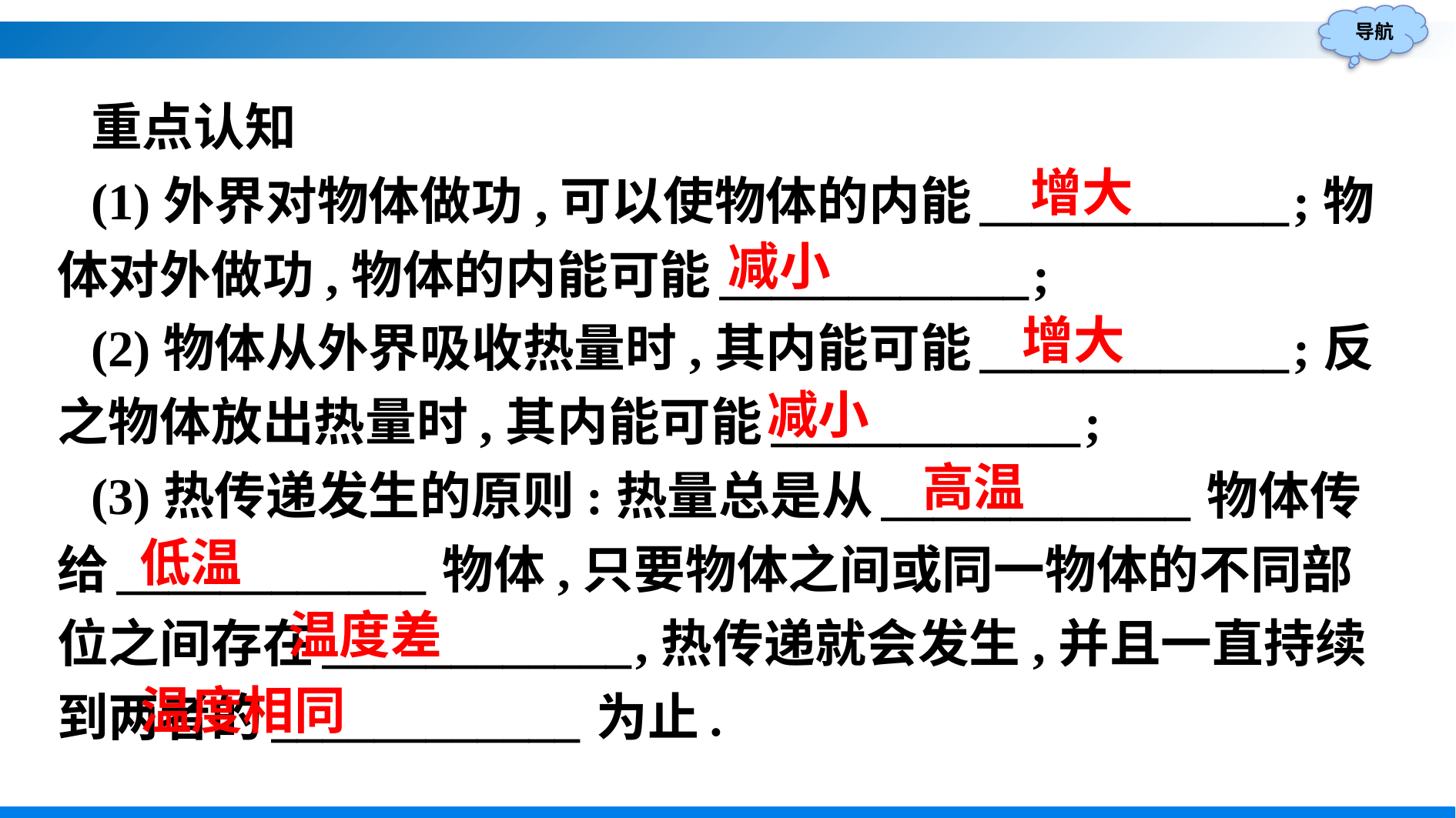

重点认知
(1)外界对物体做功,可以使物体的内能____________;物体对外做功,物体的内能可能____________;
(2)物体从外界吸收热量时,其内能可能____________;反之物体放出热量时,其内能可能____________;
(3)热传递发生的原则:热量总是从____________物体传给____________物体,只要物体之间或同一物体的不同部位之间存在____________,热传递就会发生,并且一直持续到两者的____________为止.
增大
减小
增大
减小
高温
低温
温度差
温度相同